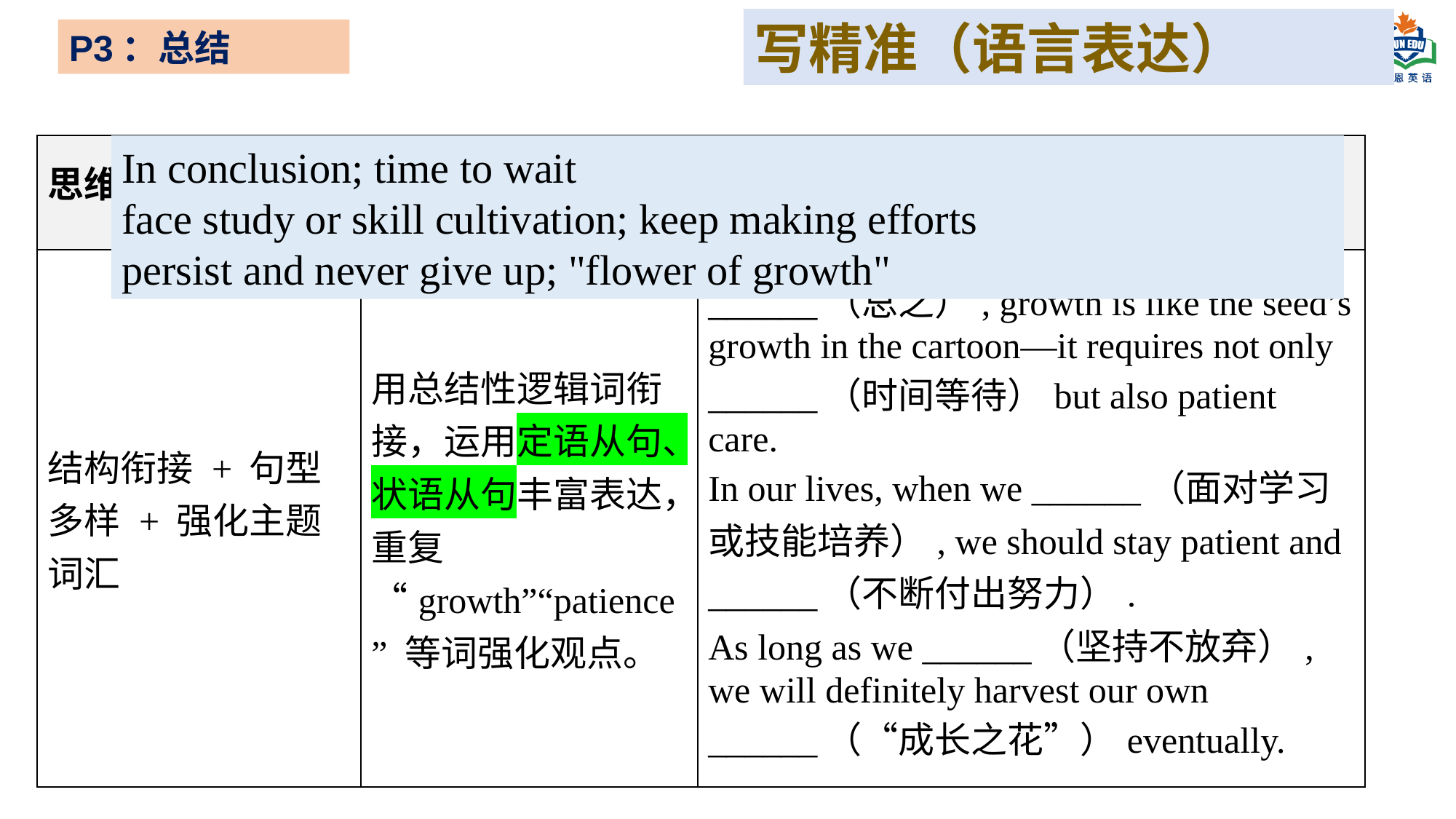

写精准（语言表达）
P3：总结
| 思维方法 | 思考要点 | 补全句子 |
| --- | --- | --- |
| 结构衔接 + 句型多样 + 强化主题词汇 | 用总结性逻辑词衔接，运用定语从句、状语从句丰富表达，重复 “growth”“patience” 等词强化观点。 | \_\_\_\_\_\_（总之）, growth is like the seed’s growth in the cartoon—it requires not only \_\_\_\_\_\_（时间等待）but also patient care. In our lives, when we \_\_\_\_\_\_（面对学习或技能培养）, we should stay patient and \_\_\_\_\_\_（不断付出努力）. As long as we \_\_\_\_\_\_（坚持不放弃）, we will definitely harvest our own \_\_\_\_\_\_（“成长之花”）eventually. |
In conclusion; time to wait
face study or skill cultivation; keep making efforts
persist and never give up; "flower of growth"